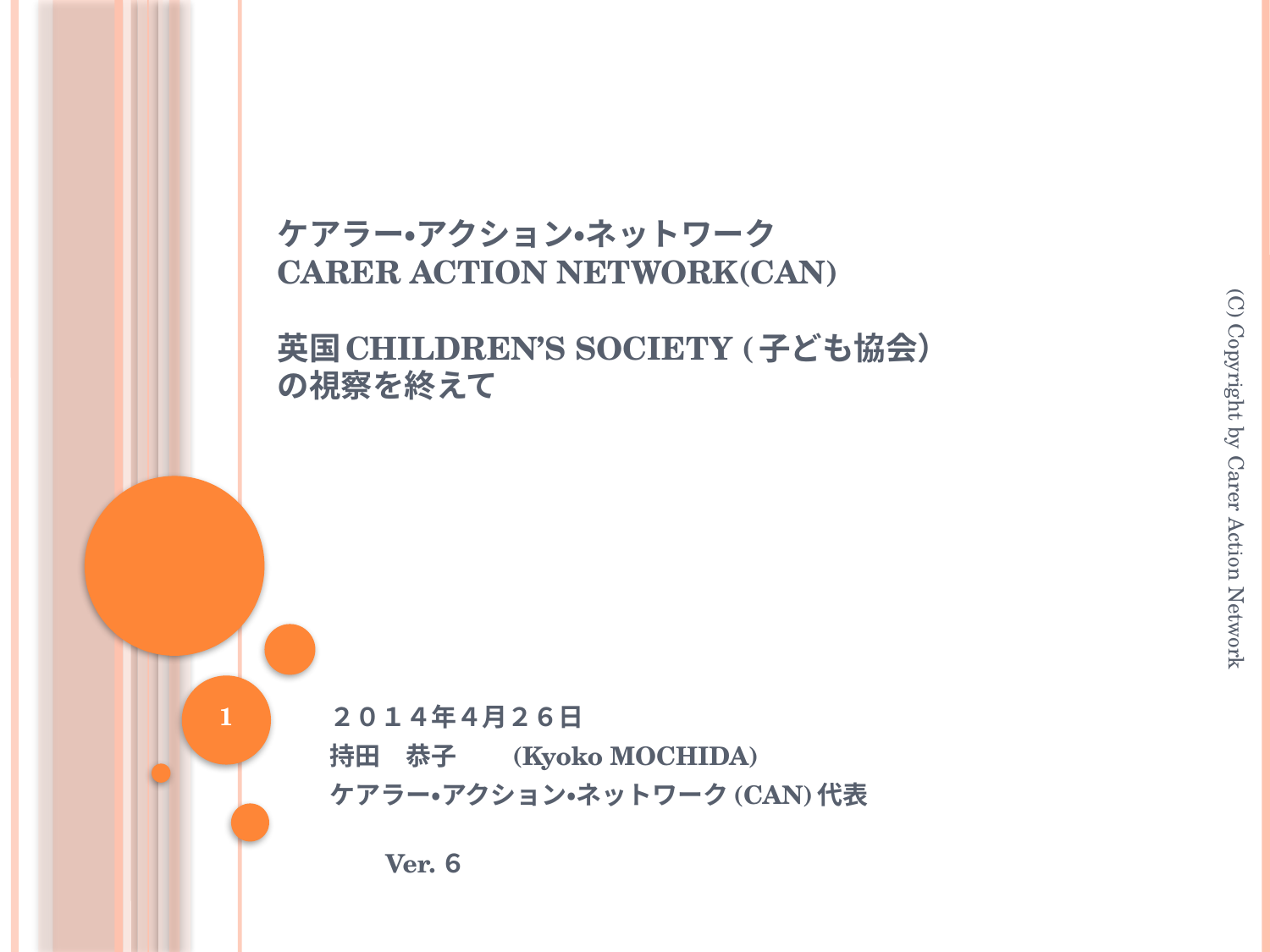

# ケアラー・アクション・ネットワーク Carer Action Network(CAN) 英国Children’s Society (子ども協会） の視察を終えて
(C) Copyright by Carer Action Network
1
２０１４年４月２６日
持田　恭子　　(Kyoko MOCHIDA)
ケアラー・アクション・ネットワーク(CAN)代表
　　　　　　　　　　　　　　　　　　　　　　　　　　　　　　　　　　Ver.６